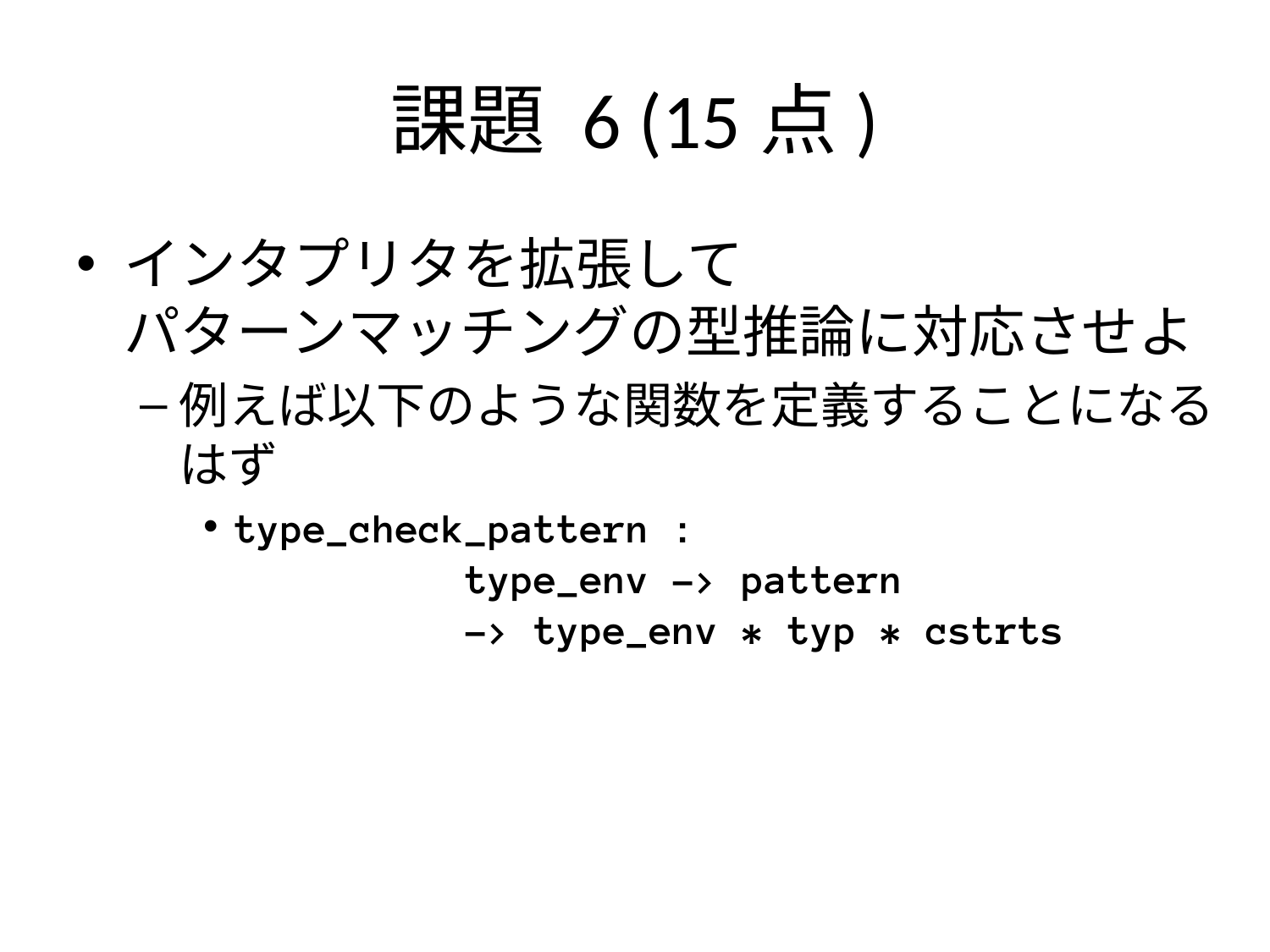

# 課題 6 (15点)
インタプリタを拡張して
パターンマッチングの型推論に対応させよ
例えば以下のような関数を定義することになるはず
type_check_pattern :
          type_env -> pattern
          -> type_env * typ * cstrts